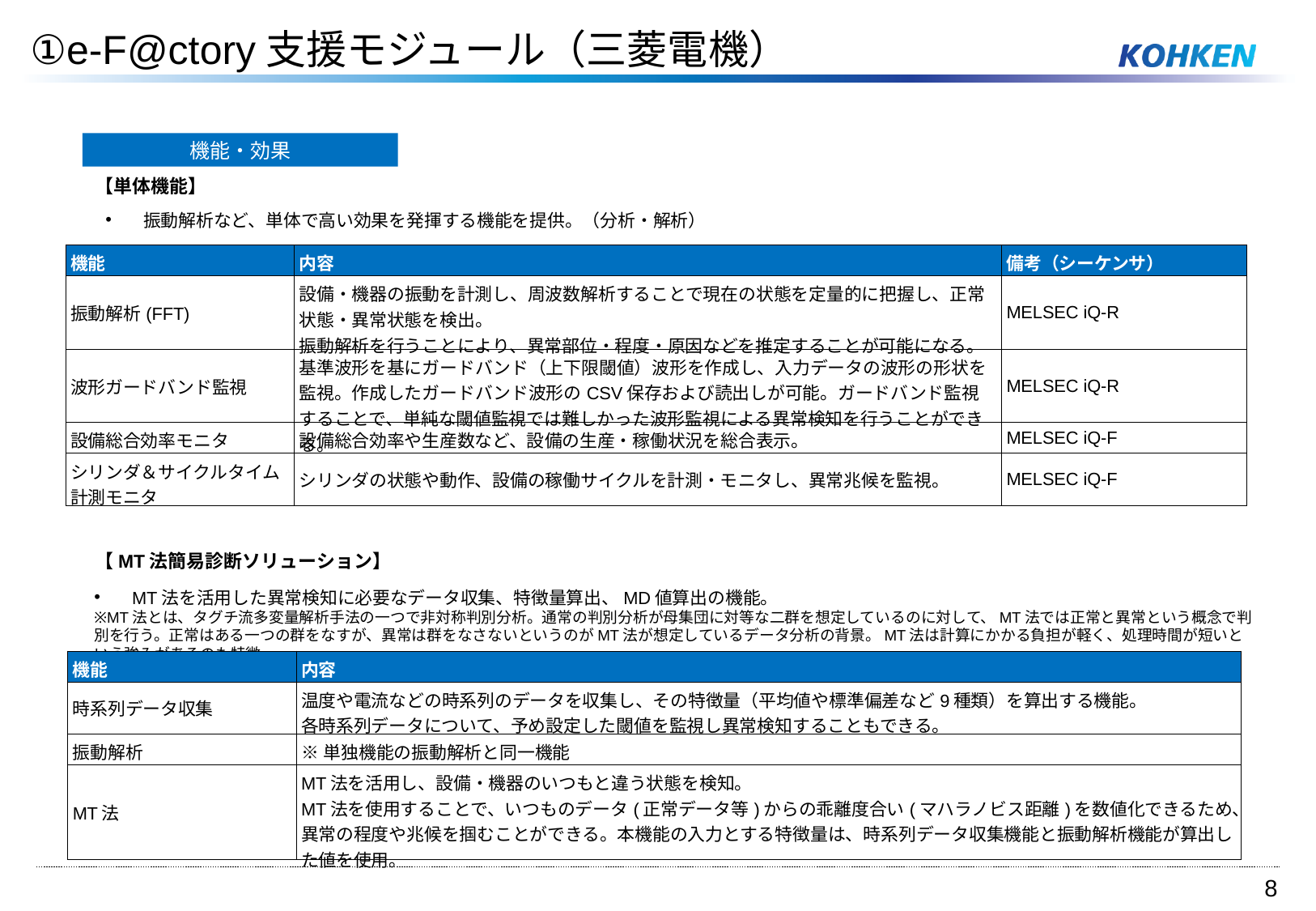

①e-F@ctory支援モジュール（三菱電機）
機能・効果
【単体機能】
振動解析など、単体で高い効果を発揮する機能を提供。（分析・解析）
| 機能 | 内容 | 備考（シーケンサ） |
| --- | --- | --- |
| 振動解析(FFT) | 設備・機器の振動を計測し、周波数解析することで現在の状態を定量的に把握し、正常状態・異常状態を検出。 振動解析を行うことにより、異常部位・程度・原因などを推定することが可能になる。 | MELSEC iQ-R |
| 波形ガードバンド監視 | 基準波形を基にガードバンド（上下限閾値）波形を作成し、入力データの波形の形状を監視。作成したガードバンド波形のCSV保存および読出しが可能。ガードバンド監視することで、単純な閾値監視では難しかった波形監視による異常検知を行うことができる。 | MELSEC iQ-R |
| 設備総合効率モニタ | 設備総合効率や生産数など、設備の生産・稼働状況を総合表示。 | MELSEC iQ-F |
| シリンダ＆サイクルタイム計測モニタ | シリンダの状態や動作、設備の稼働サイクルを計測・モニタし、異常兆候を監視。 | MELSEC iQ-F |
【MT法簡易診断ソリューション】
MT法を活用した異常検知に必要なデータ収集、特徴量算出、MD値算出の機能。
※MT法とは、タグチ流多変量解析手法の一つで非対称判別分析。通常の判別分析が母集団に対等な二群を想定しているのに対して、MT法では正常と異常という概念で判別を行う。正常はある一つの群をなすが、異常は群をなさないというのがMT法が想定しているデータ分析の背景。MT法は計算にかかる負担が軽く、処理時間が短いという強みがあるのも特徴
| 機能 | 内容 |
| --- | --- |
| 時系列データ収集 | 温度や電流などの時系列のデータを収集し、その特徴量（平均値や標準偏差など9種類）を算出する機能。 各時系列データについて、予め設定した閾値を監視し異常検知することもできる。 |
| 振動解析 | ※単独機能の振動解析と同一機能 |
| MT法 | MT法を活用し、設備・機器のいつもと違う状態を検知。 MT法を使用することで、いつものデータ(正常データ等)からの乖離度合い(マハラノビス距離)を数値化できるため、異常の程度や兆候を掴むことができる。本機能の入力とする特徴量は、時系列データ収集機能と振動解析機能が算出した値を使用。 |